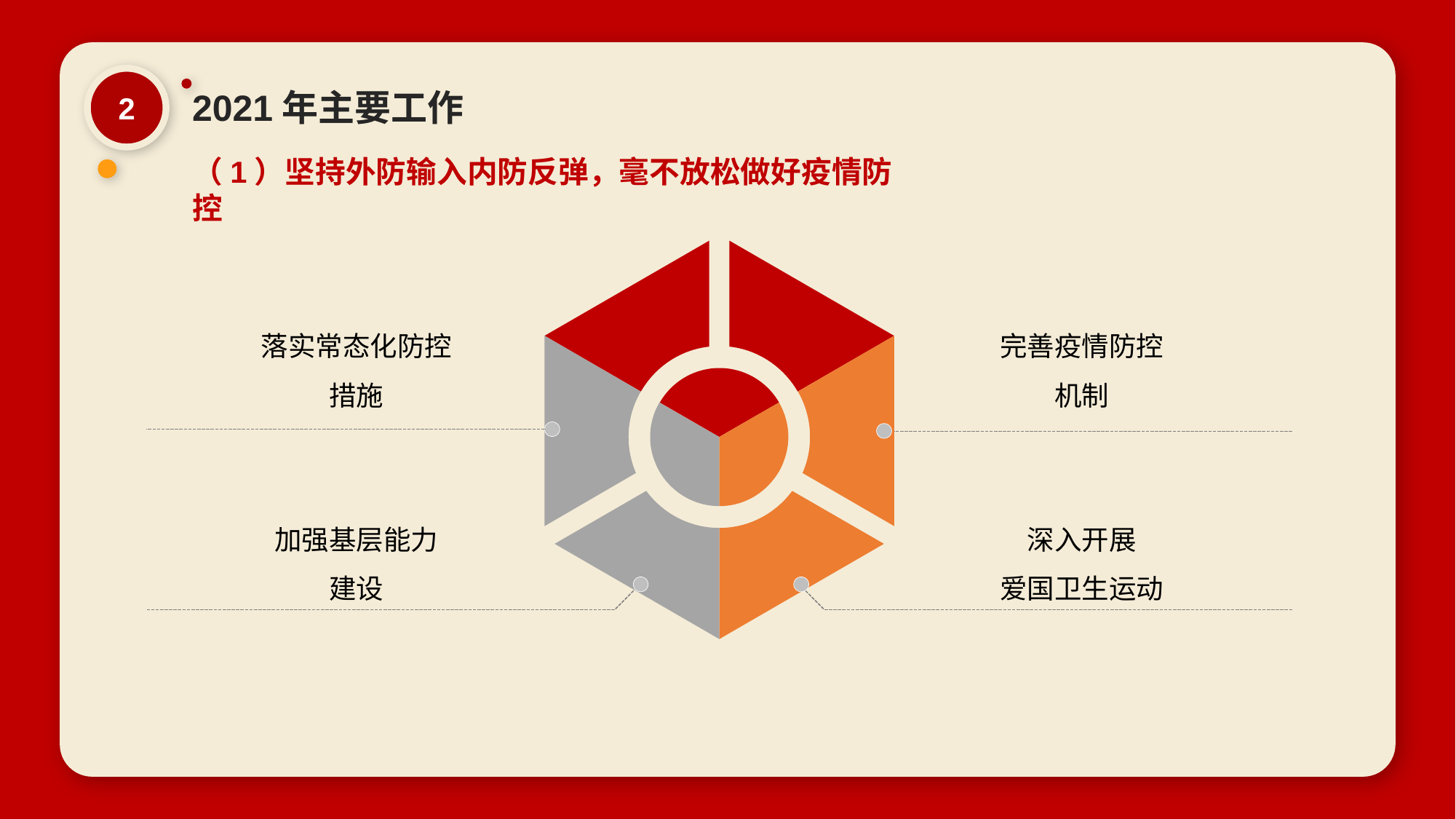

2
2021年主要工作
（1）坚持外防输入内防反弹，毫不放松做好疫情防控

落实常态化防控措施
完善疫情防控
机制

加强基层能力
建设
深入开展
爱国卫生运动